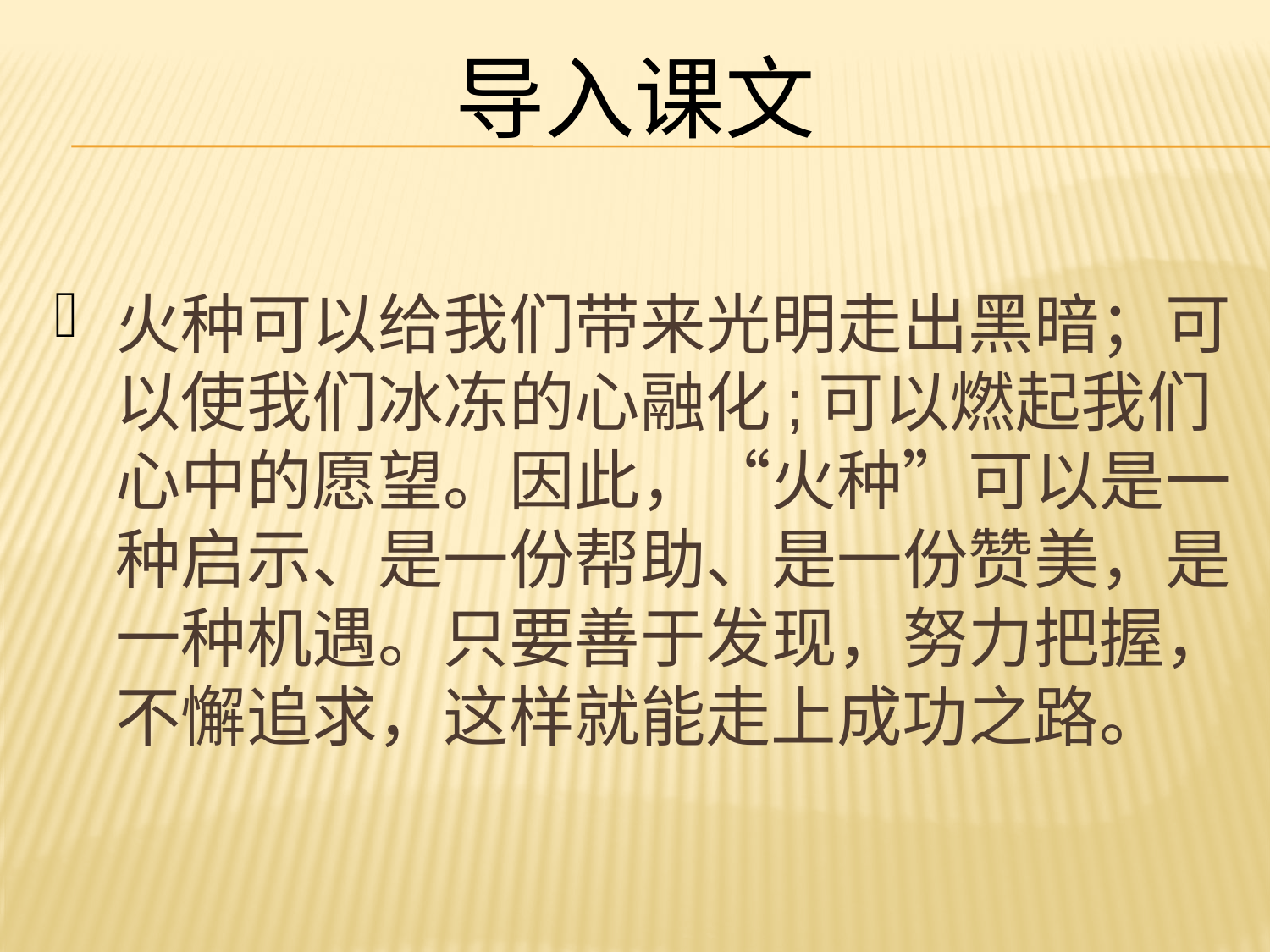

# 导入课文

火种可以给我们带来光明走出黑暗；可以使我们冰冻的心融化;可以燃起我们心中的愿望。因此，“火种”可以是一种启示、是一份帮助、是一份赞美，是一种机遇。只要善于发现，努力把握，不懈追求，这样就能走上成功之路。